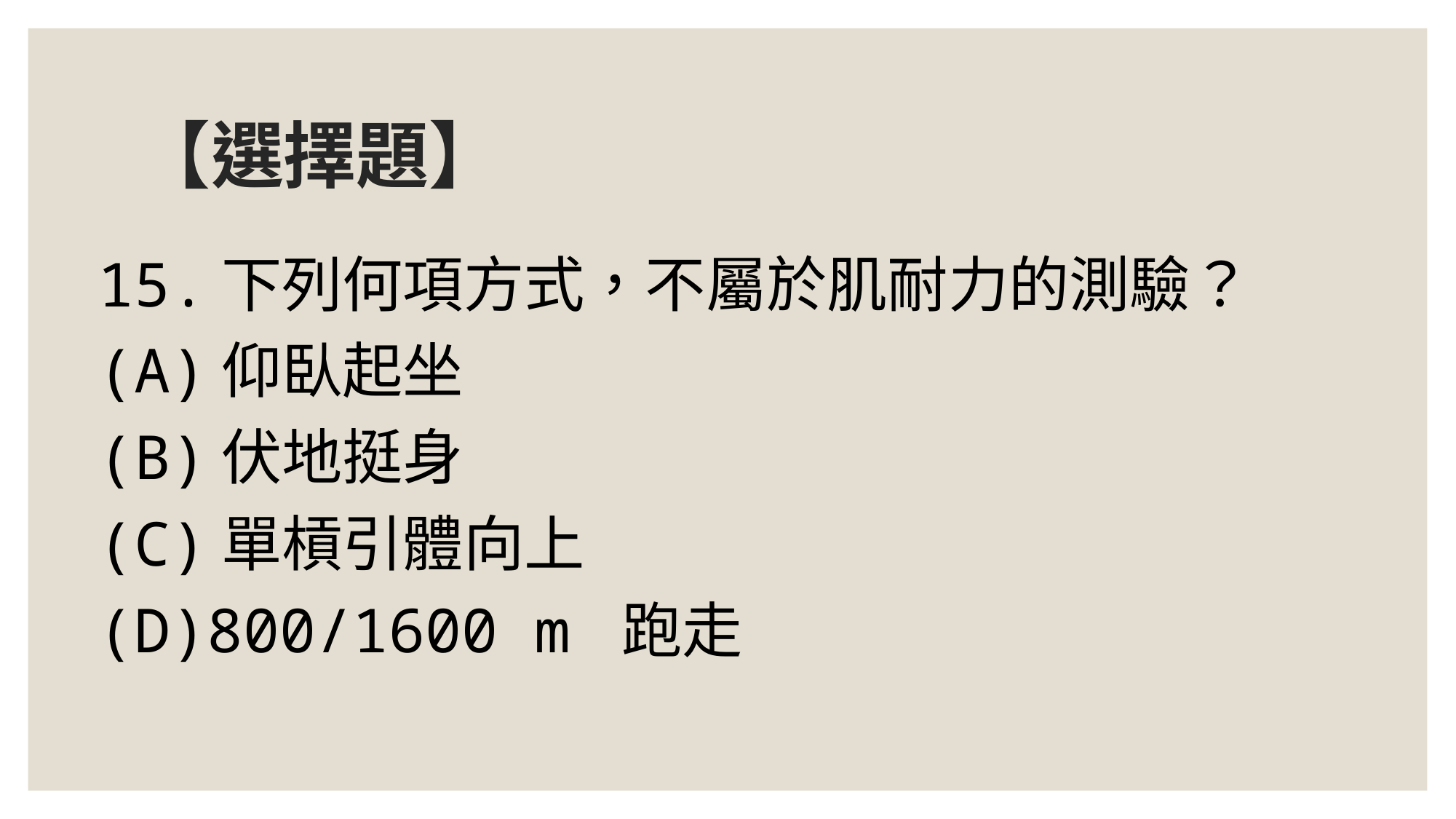

# 【選擇題】
15.下列何項方式，不屬於肌耐力的測驗？
(A)仰臥起坐
(B)伏地挺身
(C)單槓引體向上
(D)800/1600 m 跑走